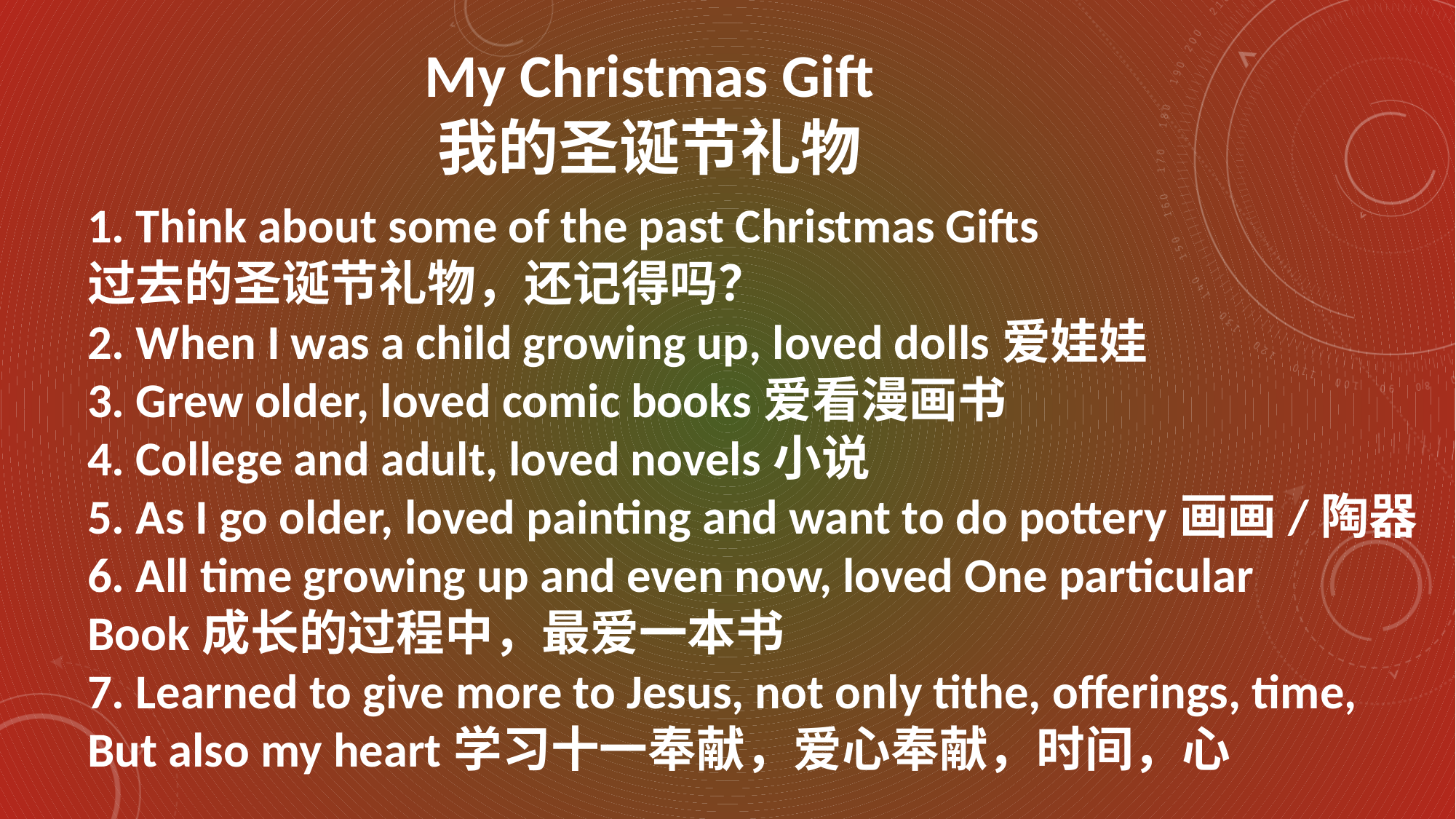

My Christmas Gift
我的圣诞节礼物
1. Think about some of the past Christmas Gifts
过去的圣诞节礼物，还记得吗？
2. When I was a child growing up, loved dolls爱娃娃
3. Grew older, loved comic books爱看漫画书
4. College and adult, loved novels小说
5. As I go older, loved painting and want to do pottery画画/陶器
6. All time growing up and even now, loved One particular
Book成长的过程中，最爱一本书
7. Learned to give more to Jesus, not only tithe, offerings, time,
But also my heart学习十一奉献，爱心奉献，时间，心